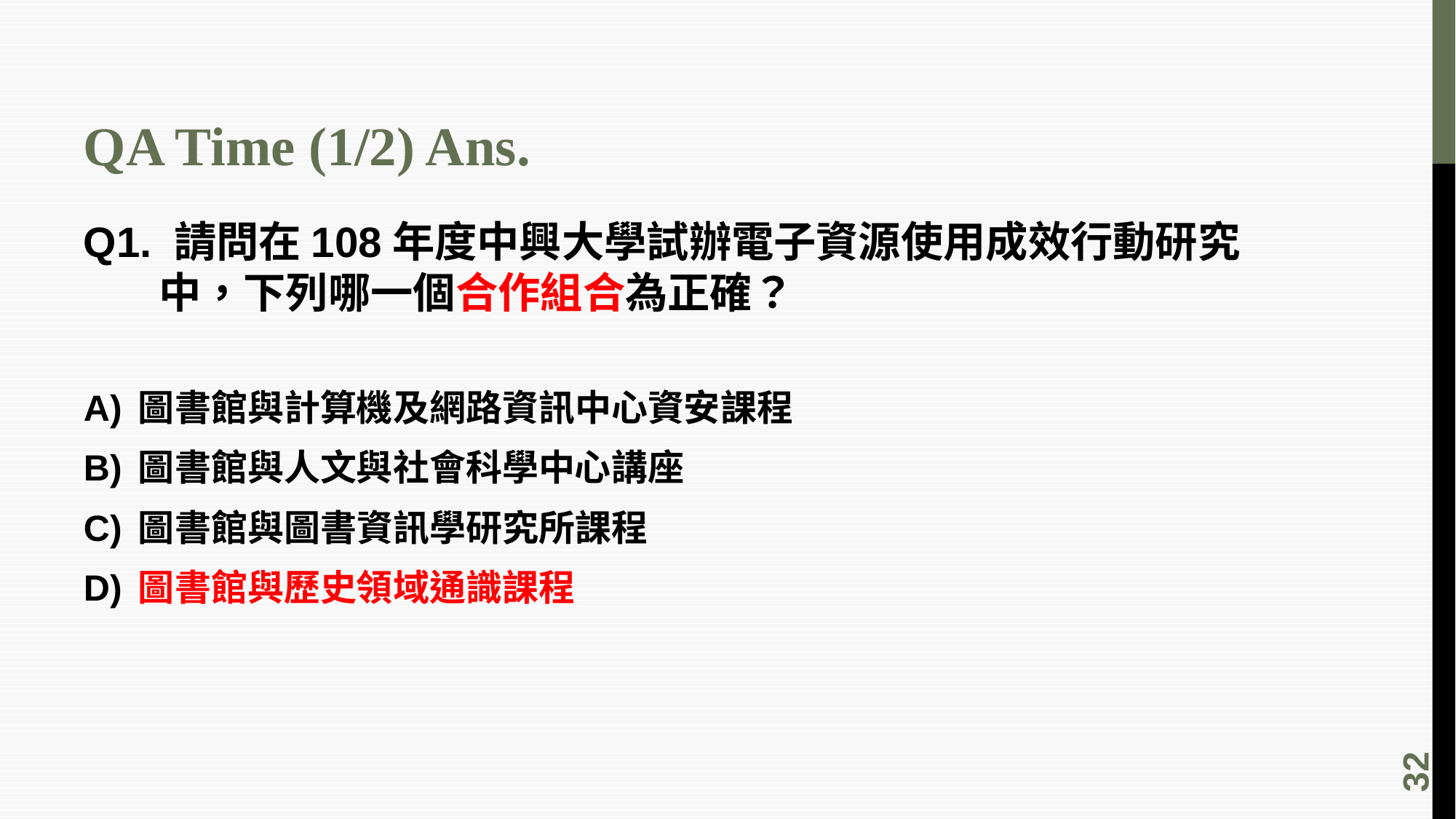

# QA Time (1/2) Ans.
Q1. 請問在108年度中興大學試辦電子資源使用成效行動研究中，下列哪一個合作組合為正確？

圖書館與計算機及網路資訊中心資安課程
圖書館與人文與社會科學中心講座
圖書館與圖書資訊學研究所課程
圖書館與歷史領域通識課程
32